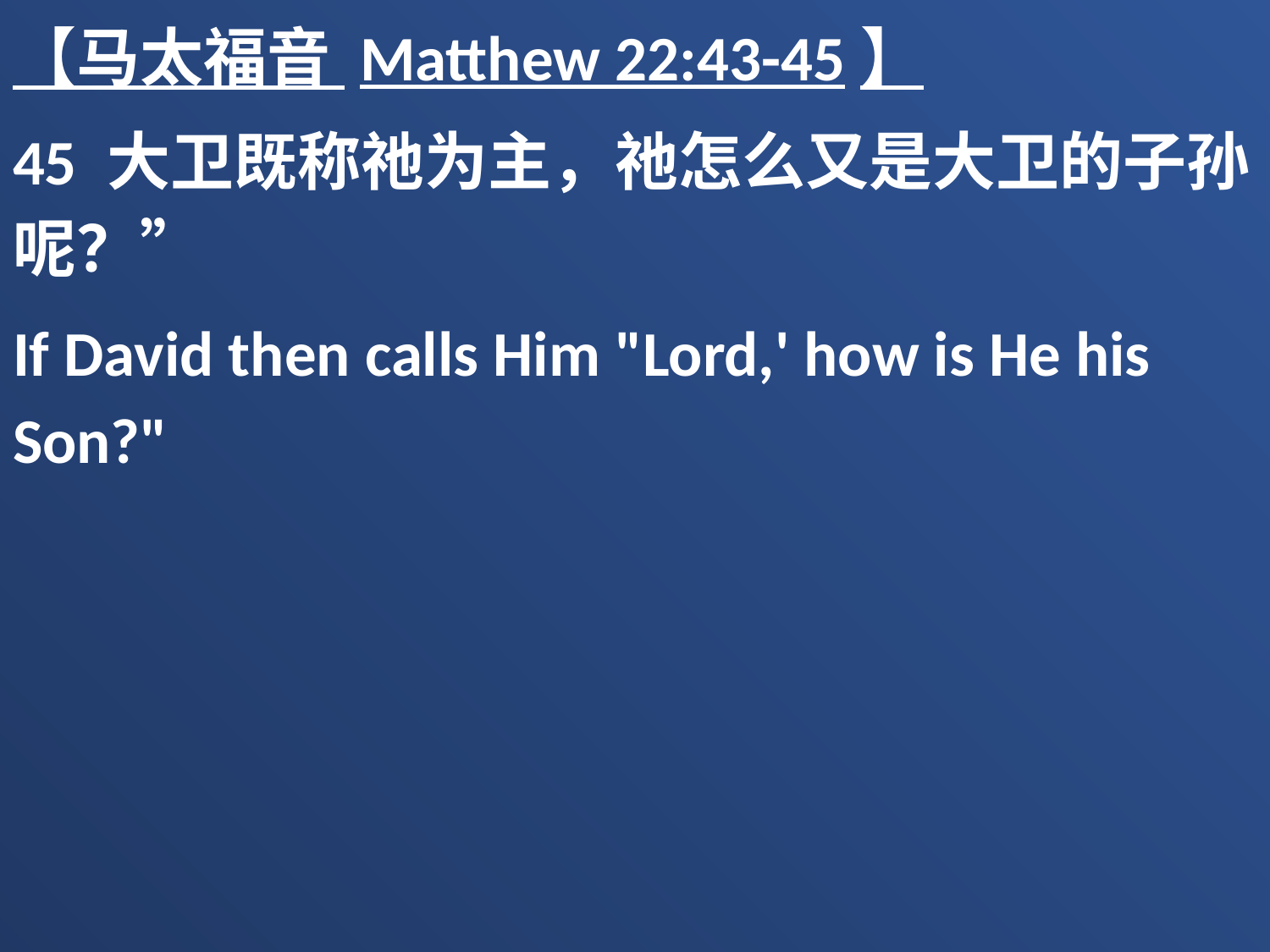

【马太福音 Matthew 22:43-45】
45 大卫既称祂为主，祂怎么又是大卫的子孙呢？”
If David then calls Him "Lord,' how is He his Son?"